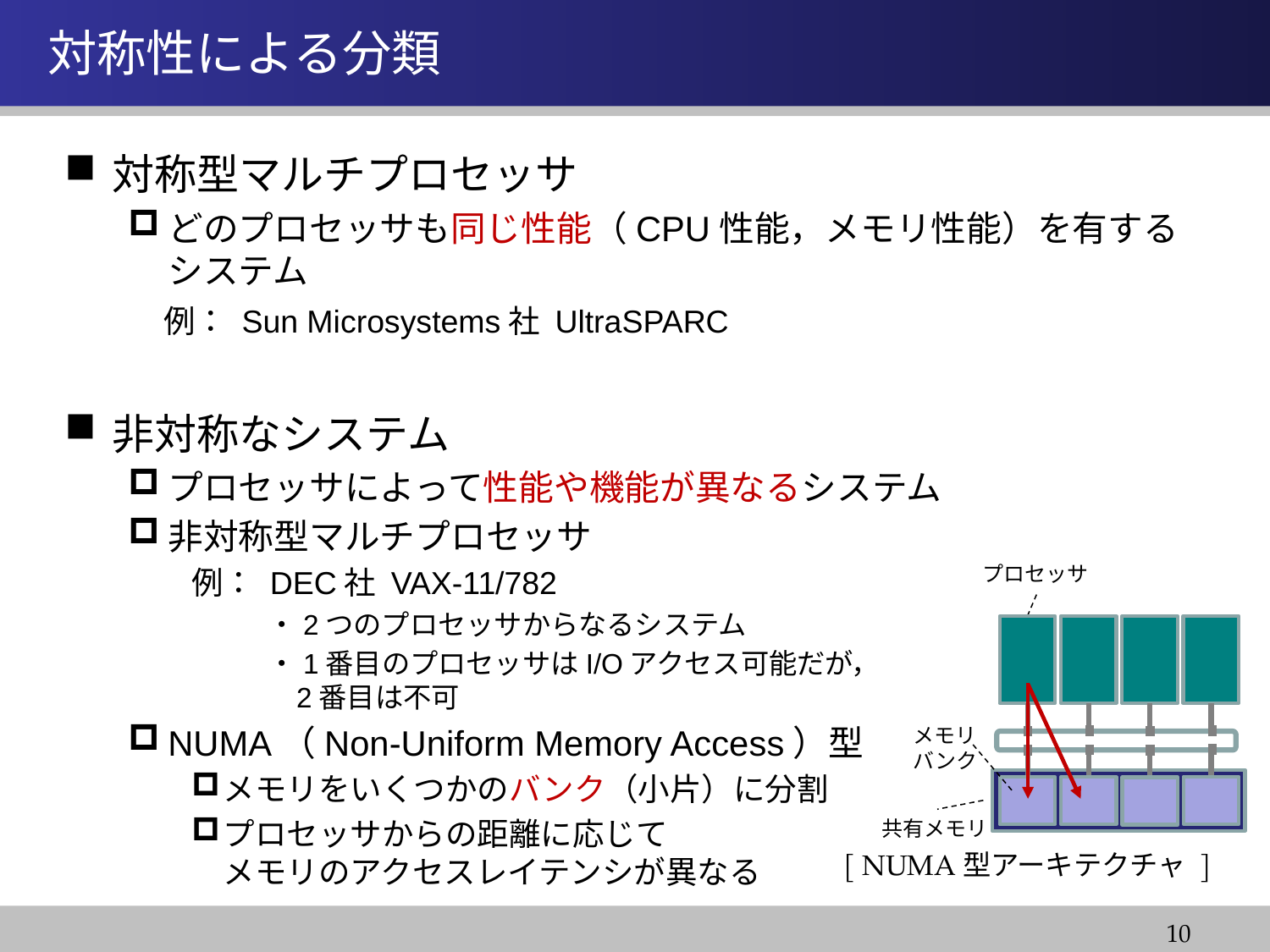

情報システム基盤学基礎１
# 対称性による分類
対称型マルチプロセッサ
どのプロセッサも同じ性能（CPU性能，メモリ性能）を有するシステム
　例： Sun Microsystems社 UltraSPARC

非対称なシステム
プロセッサによって性能や機能が異なるシステム
非対称型マルチプロセッサ
例： DEC社 VAX-11/782
 ・2つのプロセッサからなるシステム
 ・1番目のプロセッサはI/Oアクセス可能だが，
　 2番目は不可
NUMA（Non-Uniform Memory Access）型
メモリをいくつかのバンク（小片）に分割
プロセッサからの距離に応じて
メモリのアクセスレイテンシが異なる
プロセッサ

[ NUMA型アーキテクチャ ]
メモリ
バンク
共有メモリ
10